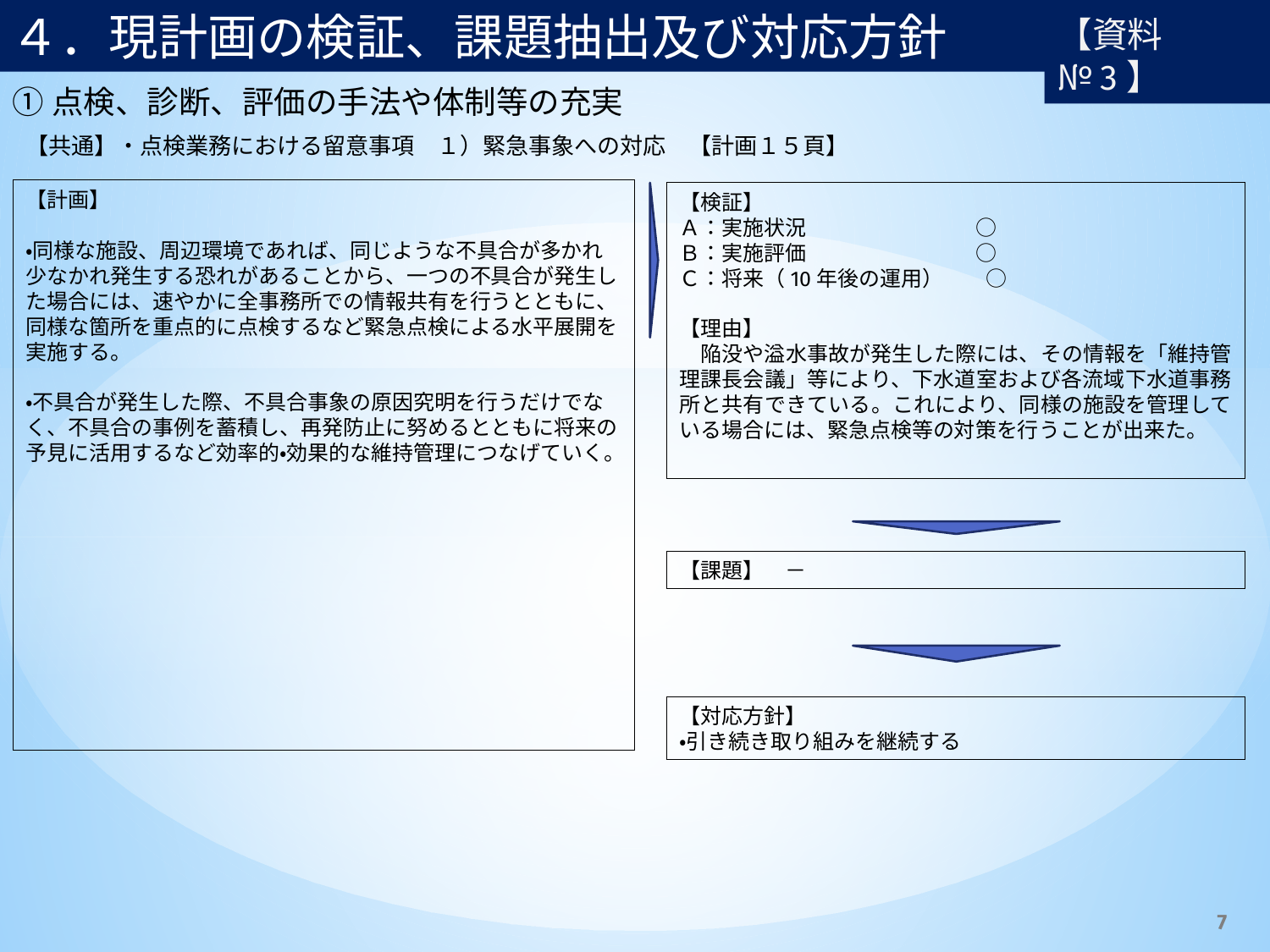

４．現計画の検証、課題抽出及び対応方針
【資料№3】
①点検、診断、評価の手法や体制等の充実
【共通】・点検業務における留意事項　１）緊急事象への対応　【計画１５頁】
【計画】

・同様な施設、周辺環境であれば、同じような不具合が多かれ少なかれ発生する恐れがあることから、一つの不具合が発生した場合には、速やかに全事務所での情報共有を行うとともに、同様な箇所を重点的に点検するなど緊急点検による水平展開を実施する。

・不具合が発生した際、不具合事象の原因究明を行うだけでなく、不具合の事例を蓄積し、再発防止に努めるとともに将来の予見に活用するなど効率的・効果的な維持管理につなげていく。

【検証】
Ａ：実施状況　　　　　　　　○
Ｂ：実施評価　　　　　　　　○
Ｃ：将来（10年後の運用）　　○

【理由】
　陥没や溢水事故が発生した際には、その情報を「維持管理課長会議」等により、下水道室および各流域下水道事務所と共有できている。これにより、同様の施設を管理している場合には、緊急点検等の対策を行うことが出来た。

【課題】　－

【対応方針】
・引き続き取り組みを継続する
7